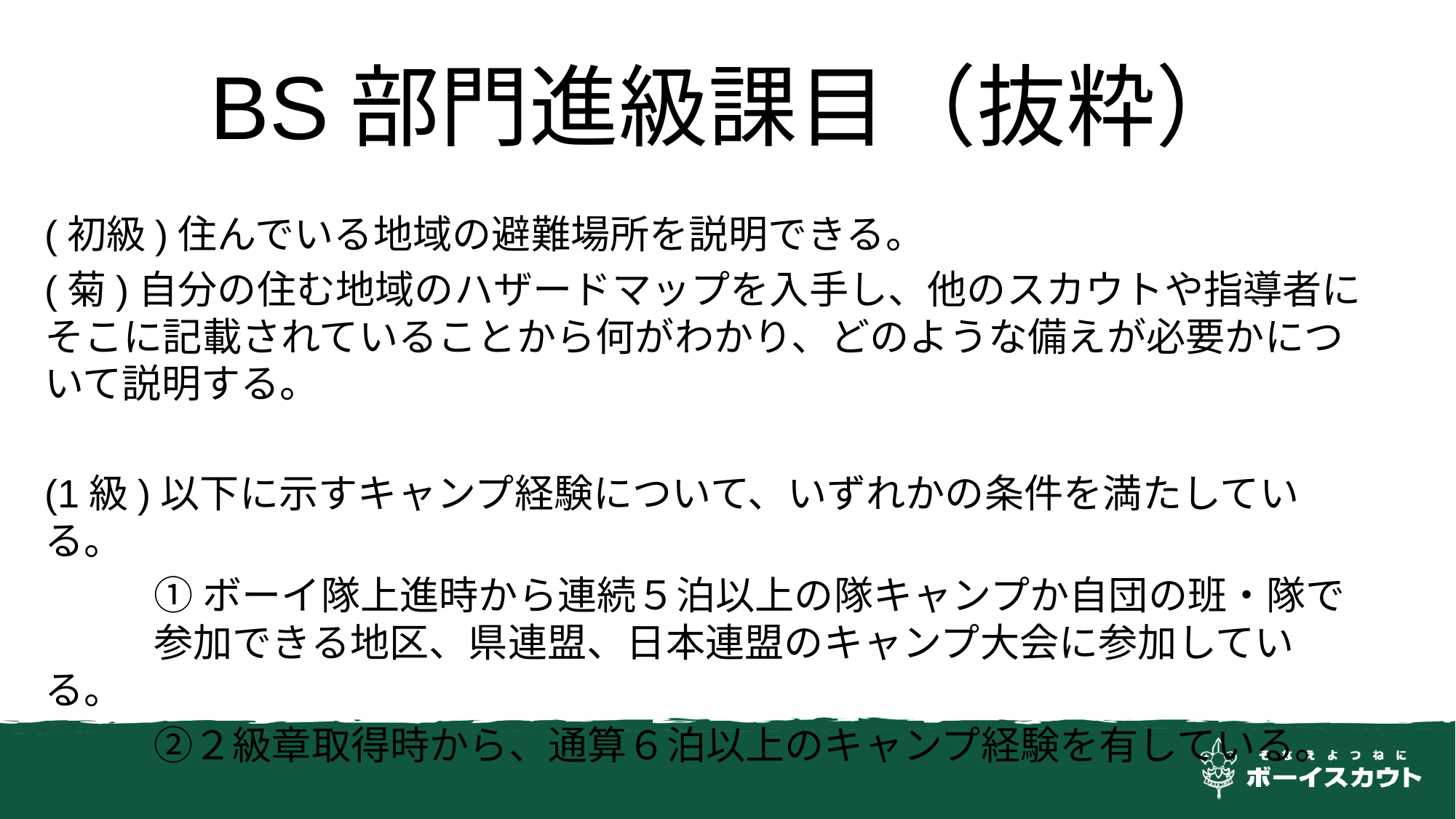

# BS部門進級課目（抜粋）
(初級)住んでいる地域の避難場所を説明できる。
(菊)自分の住む地域のハザードマップを入手し、他のスカウトや指導者にそこに記載されていることから何がわかり、どのような備えが必要かについて説明する。

(1級)以下に示すキャンプ経験について、いずれかの条件を満たしている。
	①ボーイ隊上進時から連続５泊以上の隊キャンプか自団の班・隊で
	参加できる地区、県連盟、日本連盟のキャンプ大会に参加している。
　	②２級章取得時から、通算６泊以上のキャンプ経験を有している。